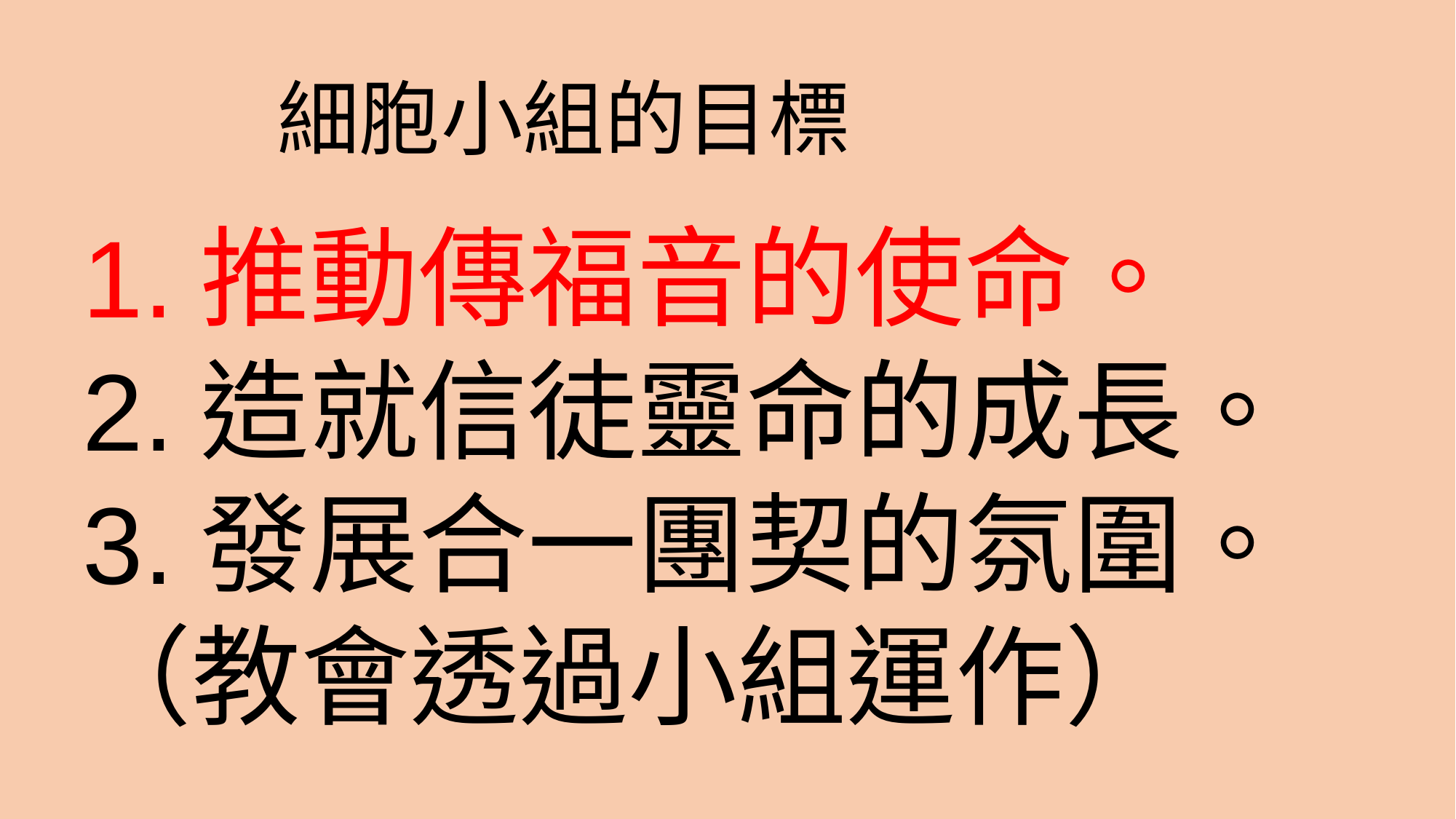

# 細胞小組的目標
1.推動傳福音的使命。
2.造就信徒靈命的成長。
3.發展合一團契的氛圍。
（教會透過小組運作）